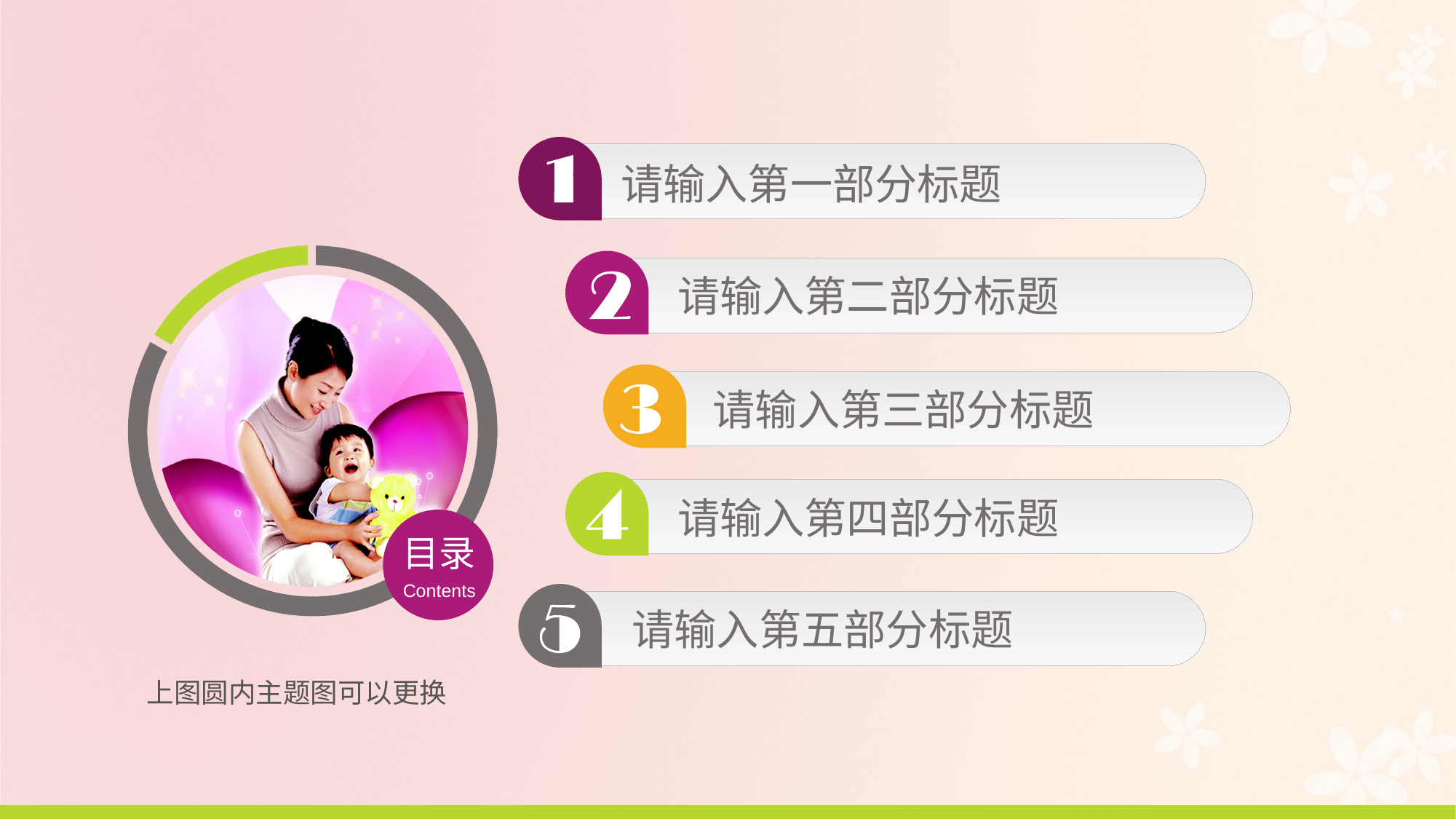

请输入第一部分标题

请输入第二部分标题

请输入第三部分标题

请输入第四部分标题

目录
Contents

请输入第五部分标题

上图圆内主题图可以更换